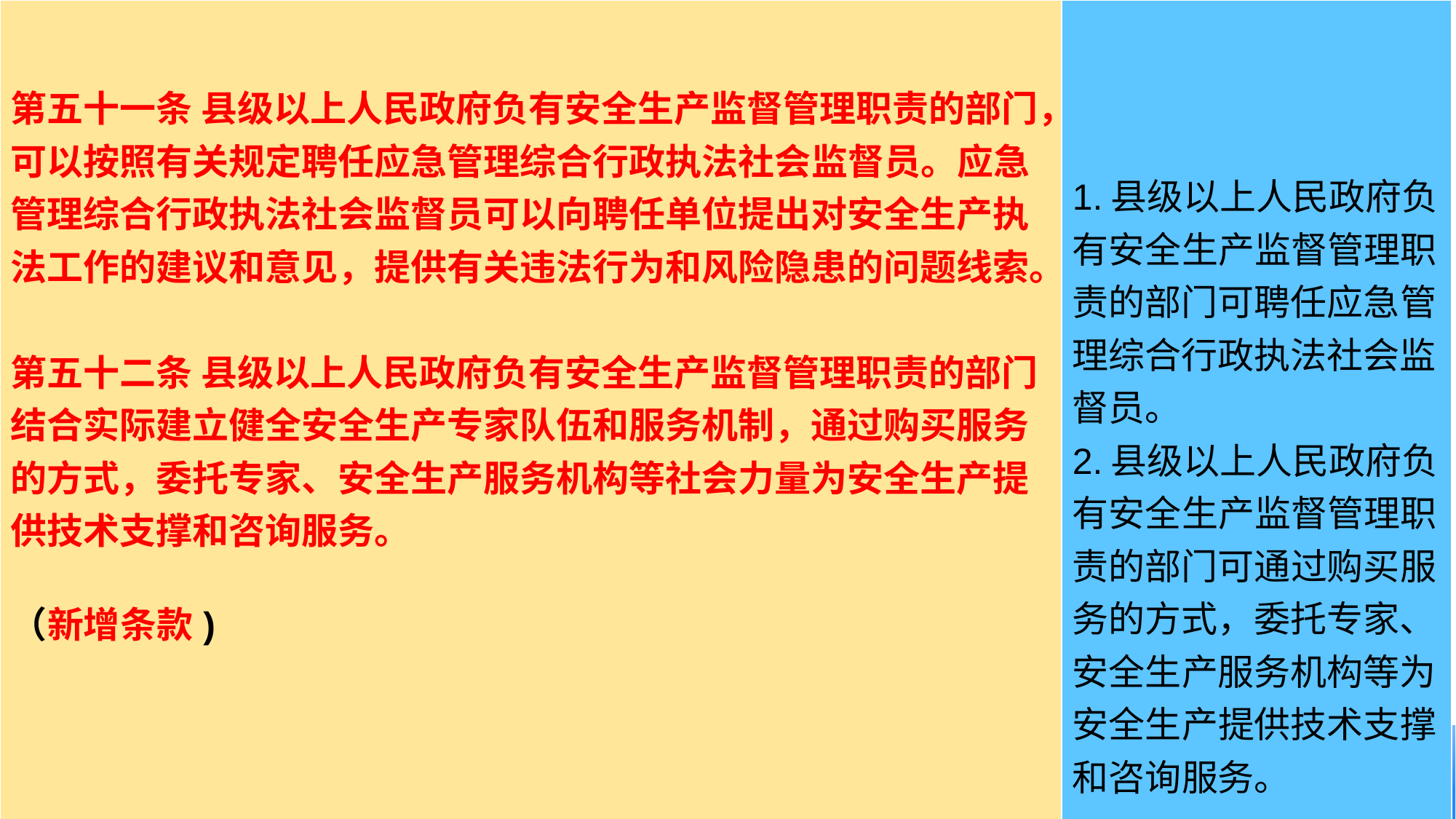

| 第五十一条 县级以上人民政府负有安全生产监督管理职责的部门，可以按照有关规定聘任应急管理综合行政执法社会监督员。应急管理综合行政执法社会监督员可以向聘任单位提出对安全生产执法工作的建议和意见，提供有关违法行为和风险隐患的问题线索。 　　 第五十二条 县级以上人民政府负有安全生产监督管理职责的部门结合实际建立健全安全生产专家队伍和服务机制，通过购买服务的方式，委托专家、安全生产服务机构等社会力量为安全生产提供技术支撑和咨询服务。 （新增条款) | 1.县级以上人民政府负有安全生产监督管理职责的部门可聘任应急管理综合行政执法社会监督员。 2.县级以上人民政府负有安全生产监督管理职责的部门可通过购买服务的方式，委托专家、安全生产服务机构等为安全生产提供技术支撑和咨询服务。 |
| --- | --- |
#